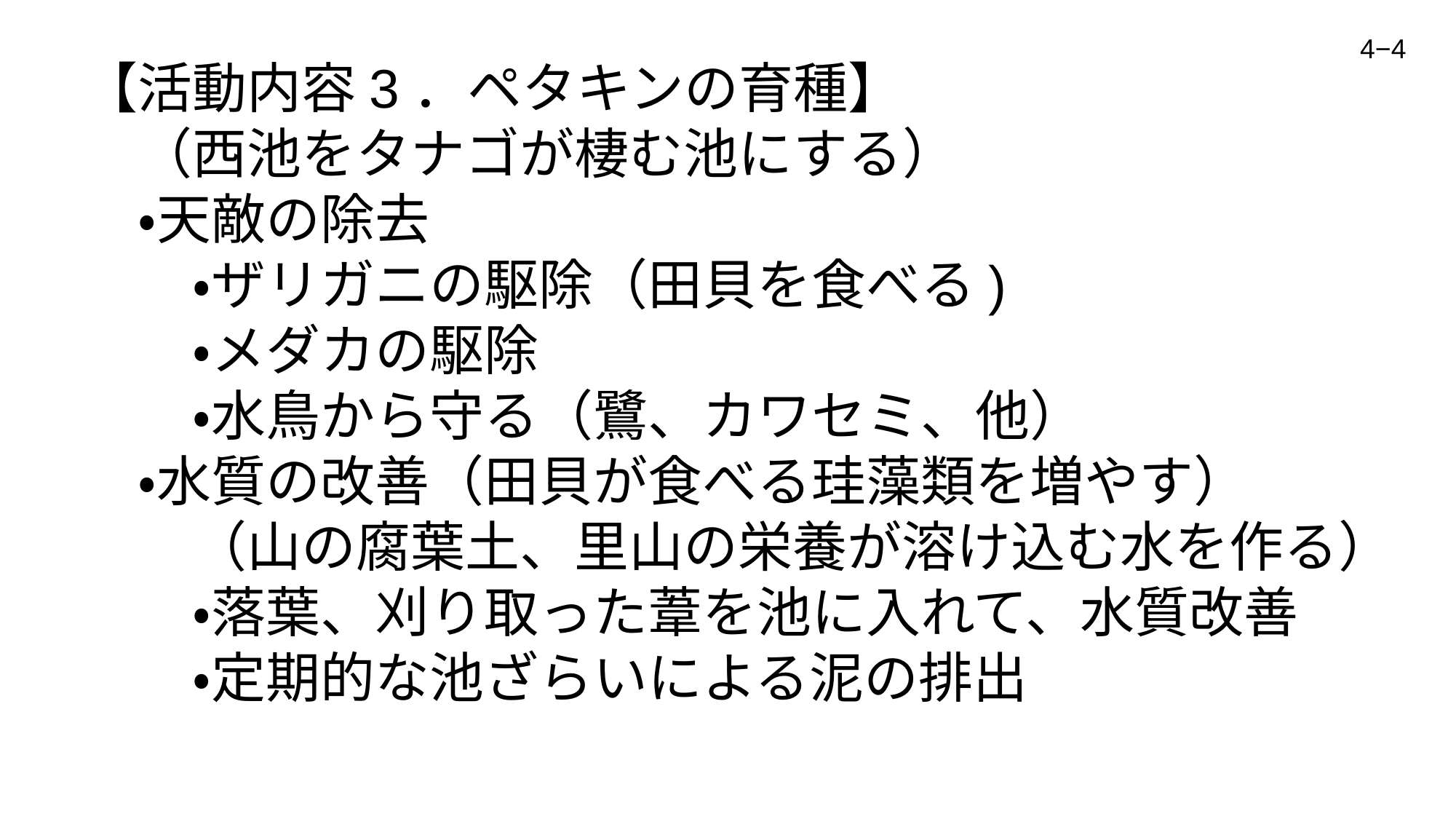

4−4
【活動内容3．ペタキンの育種】
　（西池をタナゴが棲む池にする）
　・天敵の除去
　　・ザリガニの駆除（田貝を食べる)
　　・メダカの駆除
　　・水鳥から守る（鷺、カワセミ、他）
　・水質の改善（田貝が食べる珪藻類を増やす）
　　（山の腐葉土、里山の栄養が溶け込む水を作る）
　　・落葉、刈り取った葦を池に入れて、水質改善
　　・定期的な池ざらいによる泥の排出